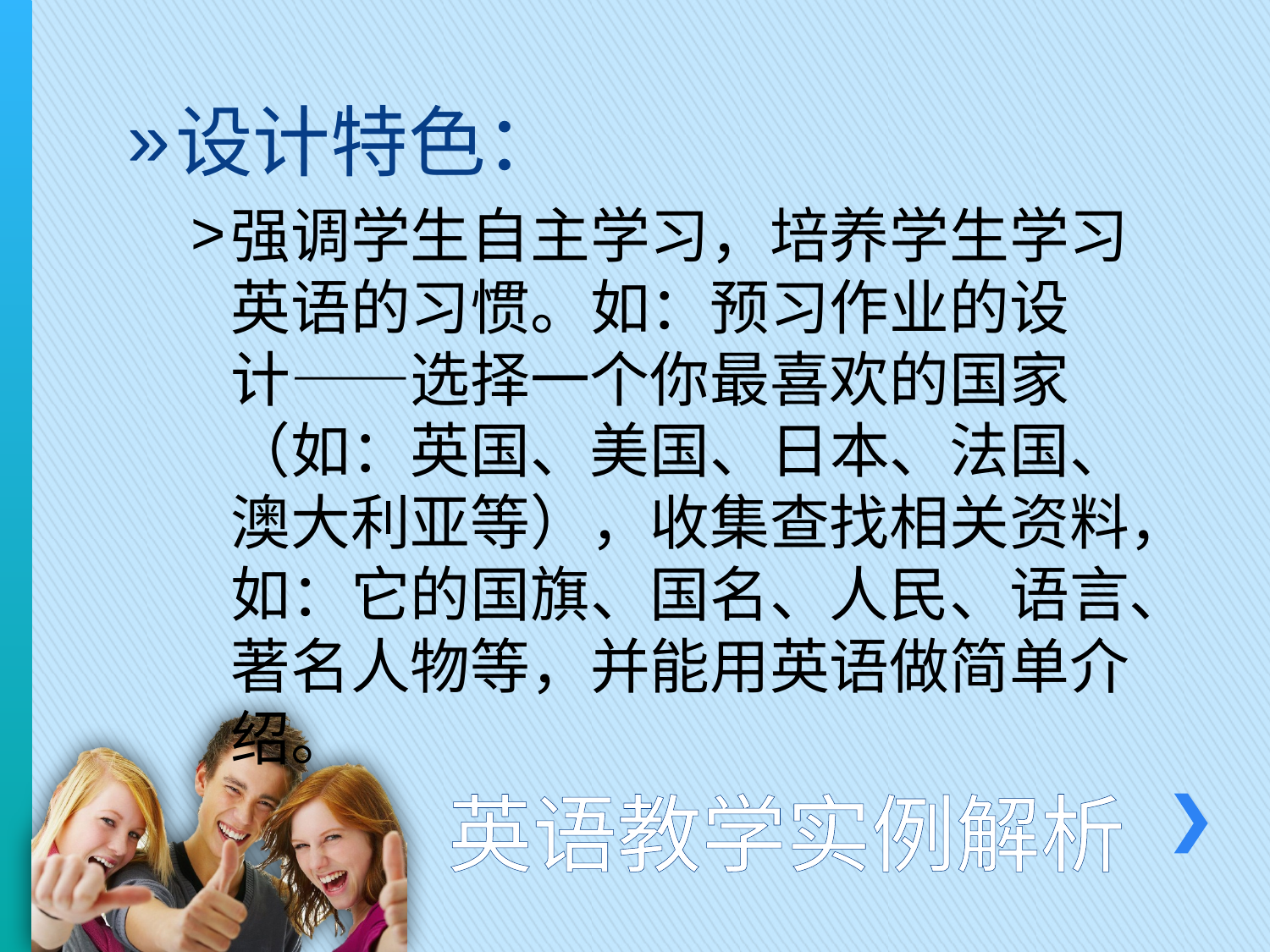

设计特色：
强调学生自主学习，培养学生学习英语的习惯。如：预习作业的设计――选择一个你最喜欢的国家（如：英国、美国、日本、法国、澳大利亚等），收集查找相关资料，如：它的国旗、国名、人民、语言、著名人物等，并能用英语做简单介绍。

# 英语教学实例解析